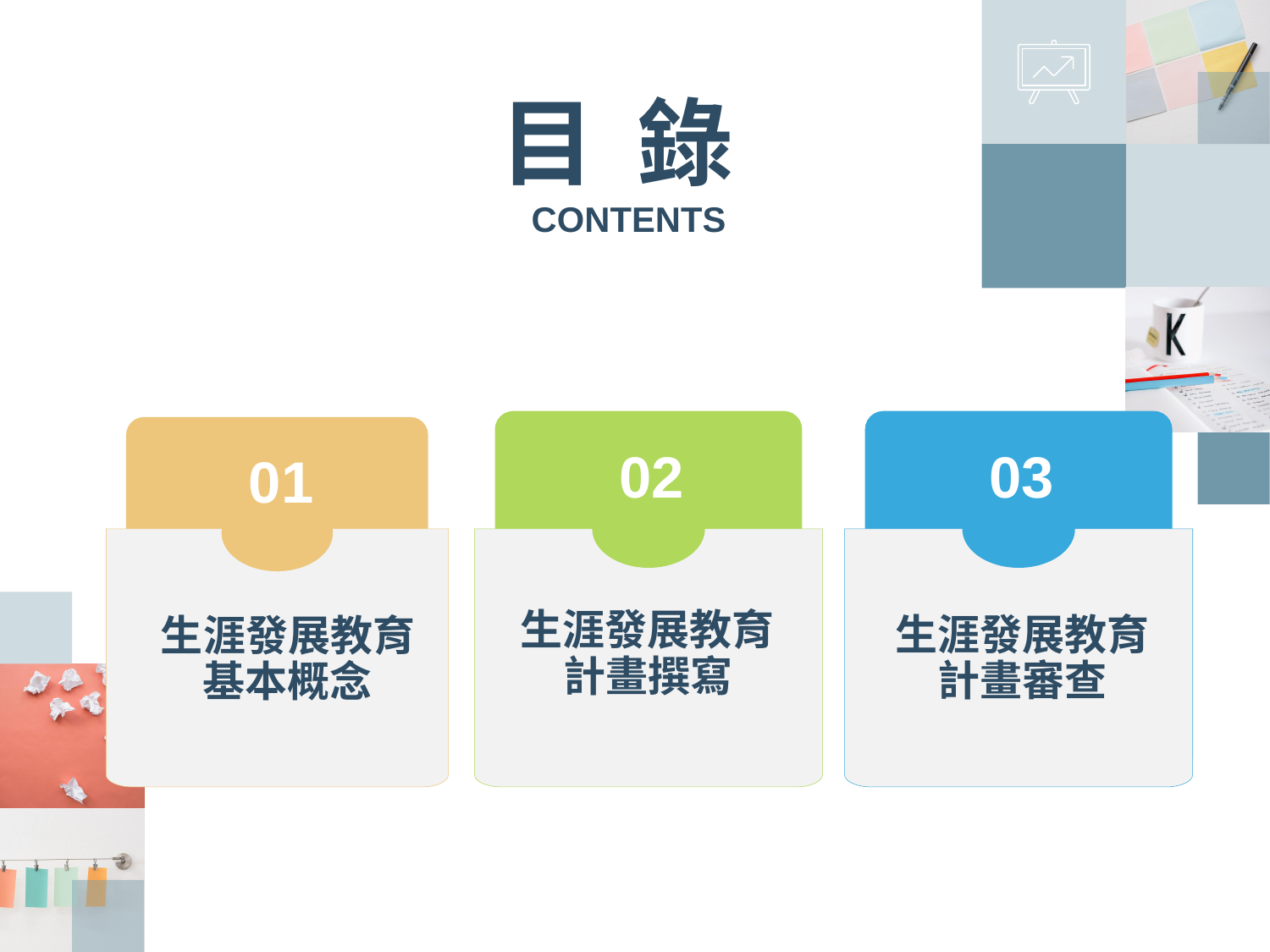

目  錄
CONTENTS

02

03

01

生涯發展教育
基本概念
生涯發展教育
計畫撰寫
生涯發展教育
計畫審查